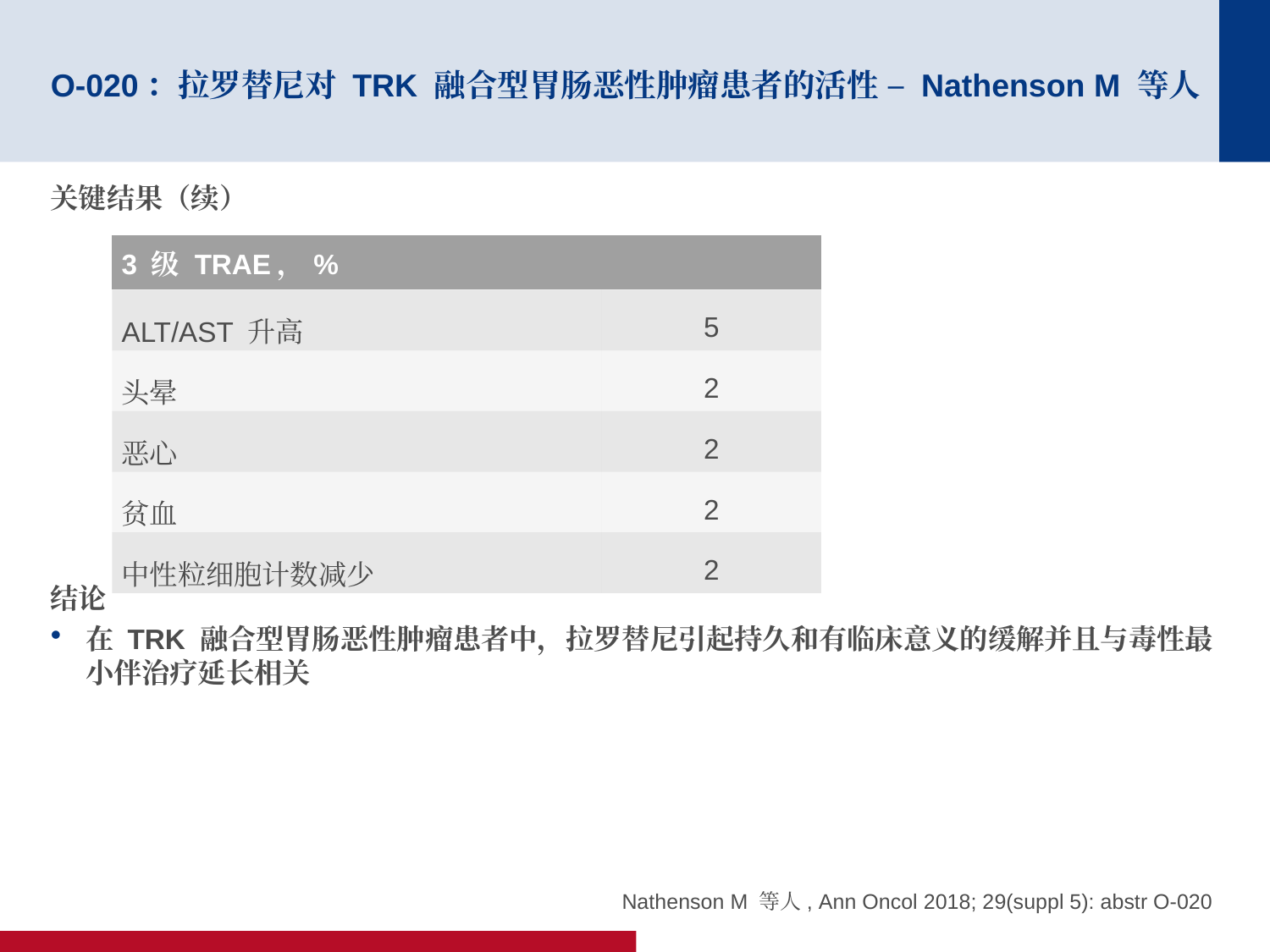

# O-020：拉罗替尼对 TRK 融合型胃肠恶性肿瘤患者的活性 – Nathenson M 等人
关键结果（续）
结论
在 TRK 融合型胃肠恶性肿瘤患者中，拉罗替尼引起持久和有临床意义的缓解并且与毒性最小伴治疗延长相关
| 3 级 TRAE，% |  |
| --- | --- |
| ALT/AST 升高 | 5 |
| 头晕 | 2 |
| 恶心 | 2 |
| 贫血 | 2 |
| 中性粒细胞计数减少 | 2 |
Nathenson M 等人, Ann Oncol 2018; 29(suppl 5): abstr O-020